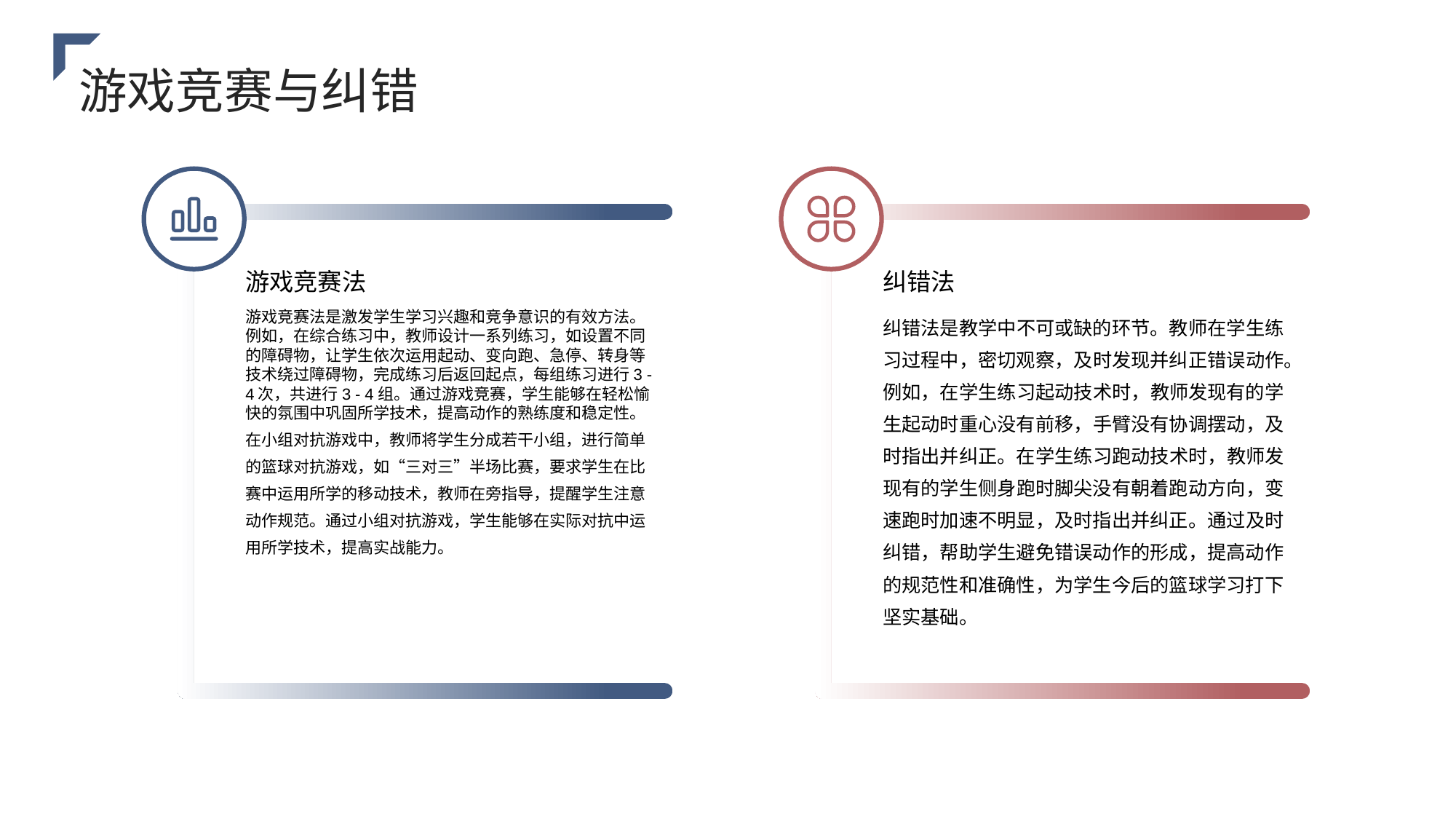

游戏竞赛与纠错

纠错法
游戏竞赛法
游戏竞赛法是激发学生学习兴趣和竞争意识的有效方法。例如，在综合练习中，教师设计一系列练习，如设置不同的障碍物，让学生依次运用起动、变向跑、急停、转身等技术绕过障碍物，完成练习后返回起点，每组练习进行3 - 4次，共进行3 - 4组。通过游戏竞赛，学生能够在轻松愉快的氛围中巩固所学技术，提高动作的熟练度和稳定性。
在小组对抗游戏中，教师将学生分成若干小组，进行简单的篮球对抗游戏，如“三对三”半场比赛，要求学生在比赛中运用所学的移动技术，教师在旁指导，提醒学生注意动作规范。通过小组对抗游戏，学生能够在实际对抗中运用所学技术，提高实战能力。
纠错法是教学中不可或缺的环节。教师在学生练习过程中，密切观察，及时发现并纠正错误动作。例如，在学生练习起动技术时，教师发现有的学生起动时重心没有前移，手臂没有协调摆动，及时指出并纠正。在学生练习跑动技术时，教师发现有的学生侧身跑时脚尖没有朝着跑动方向，变速跑时加速不明显，及时指出并纠正。通过及时纠错，帮助学生避免错误动作的形成，提高动作的规范性和准确性，为学生今后的篮球学习打下坚实基础。